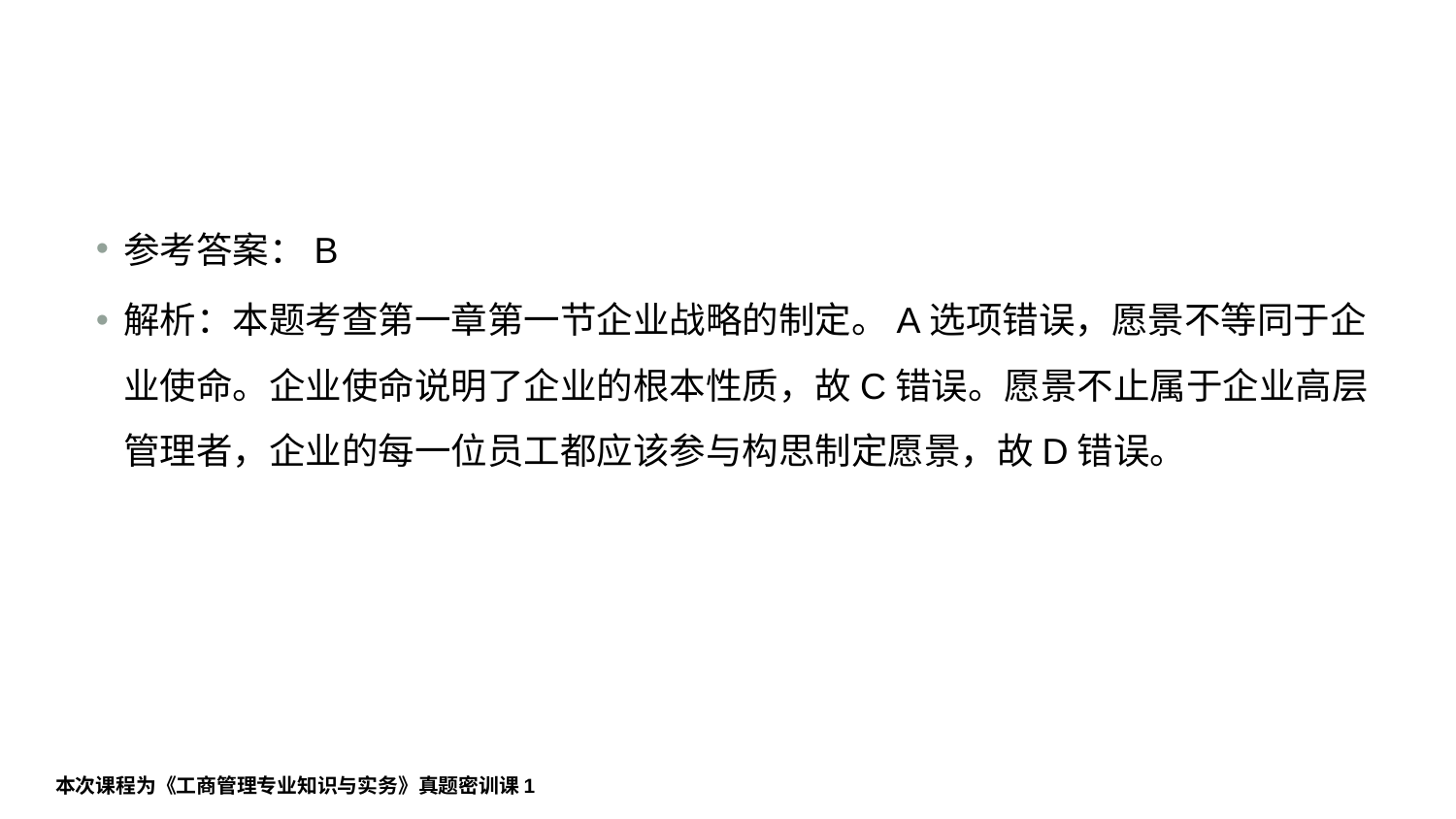

参考答案：B
解析：本题考查第一章第一节企业战略的制定。A选项错误，愿景不等同于企业使命。企业使命说明了企业的根本性质，故C错误。愿景不止属于企业高层管理者，企业的每一位员工都应该参与构思制定愿景，故D错误。